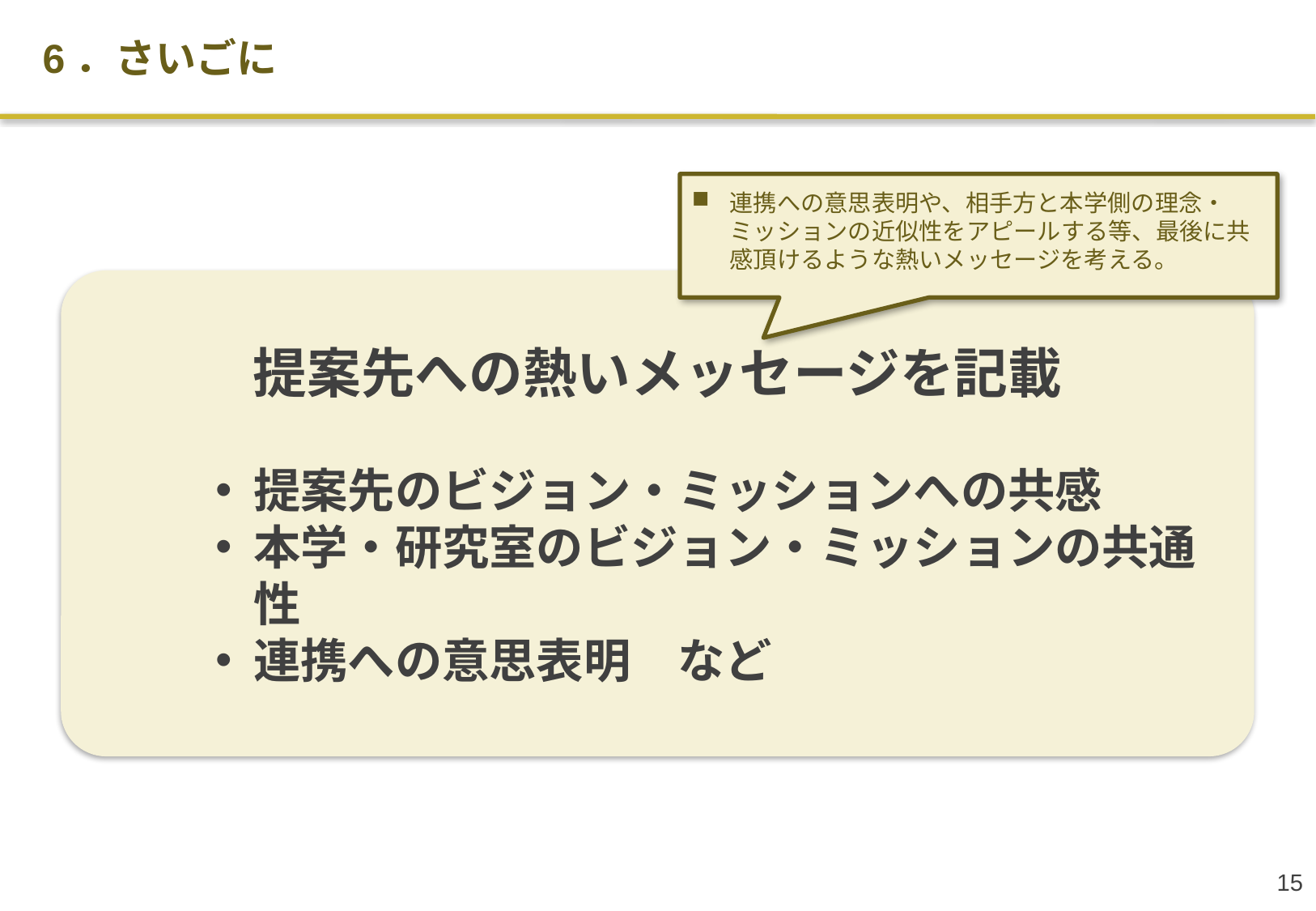

6．さいごに
連携への意思表明や、相手方と本学側の理念・ミッションの近似性をアピールする等、最後に共感頂けるような熱いメッセージを考える。
提案先への熱いメッセージを記載

提案先のビジョン・ミッションへの共感
本学・研究室のビジョン・ミッションの共通性
連携への意思表明　など
15